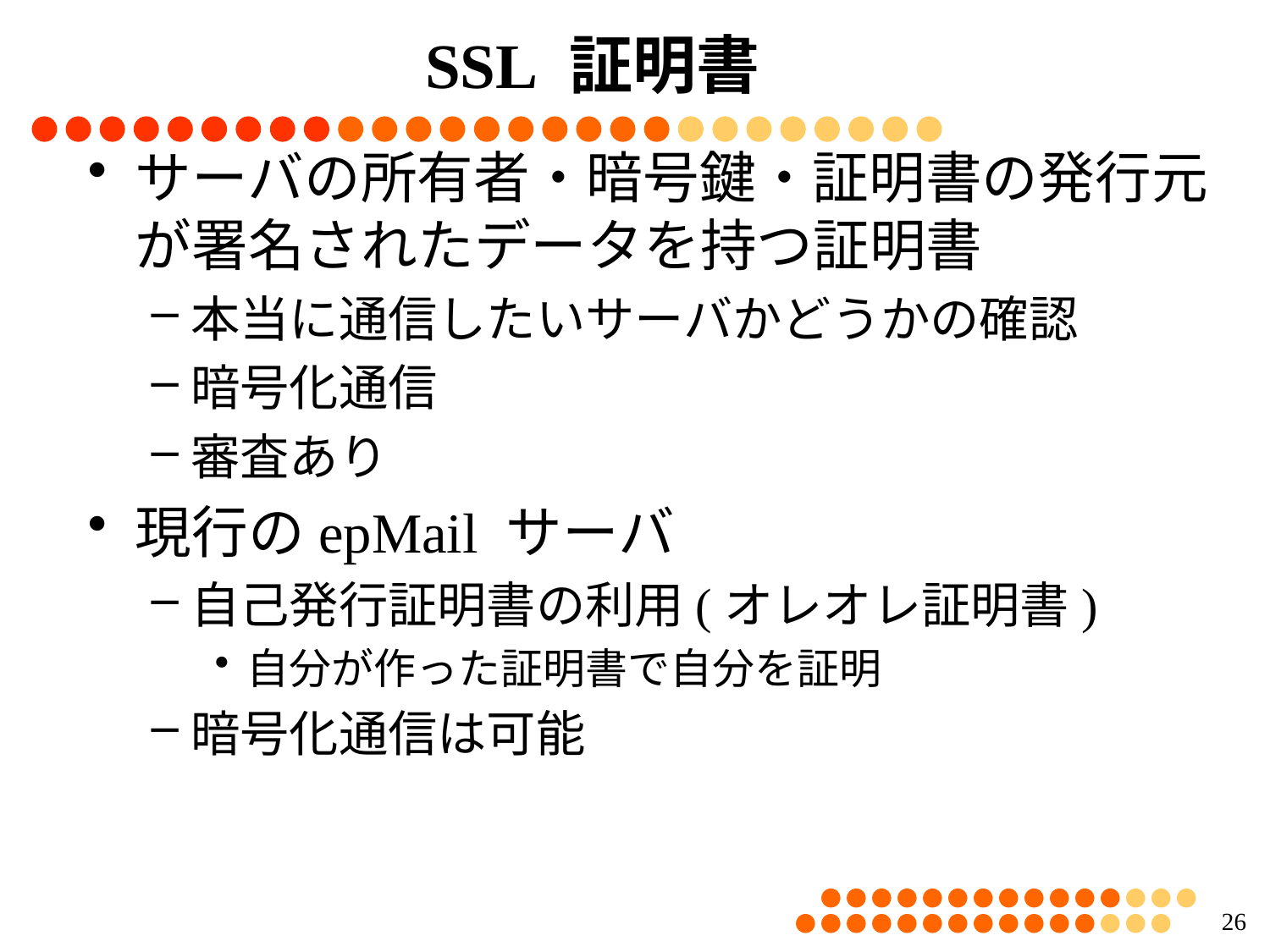

# SSL 証明書
サーバの所有者・暗号鍵・証明書の発行元が署名されたデータを持つ証明書
本当に通信したいサーバかどうかの確認
暗号化通信
審査あり
現行のepMail サーバ
自己発行証明書の利用(オレオレ証明書)
自分が作った証明書で自分を証明
暗号化通信は可能
26